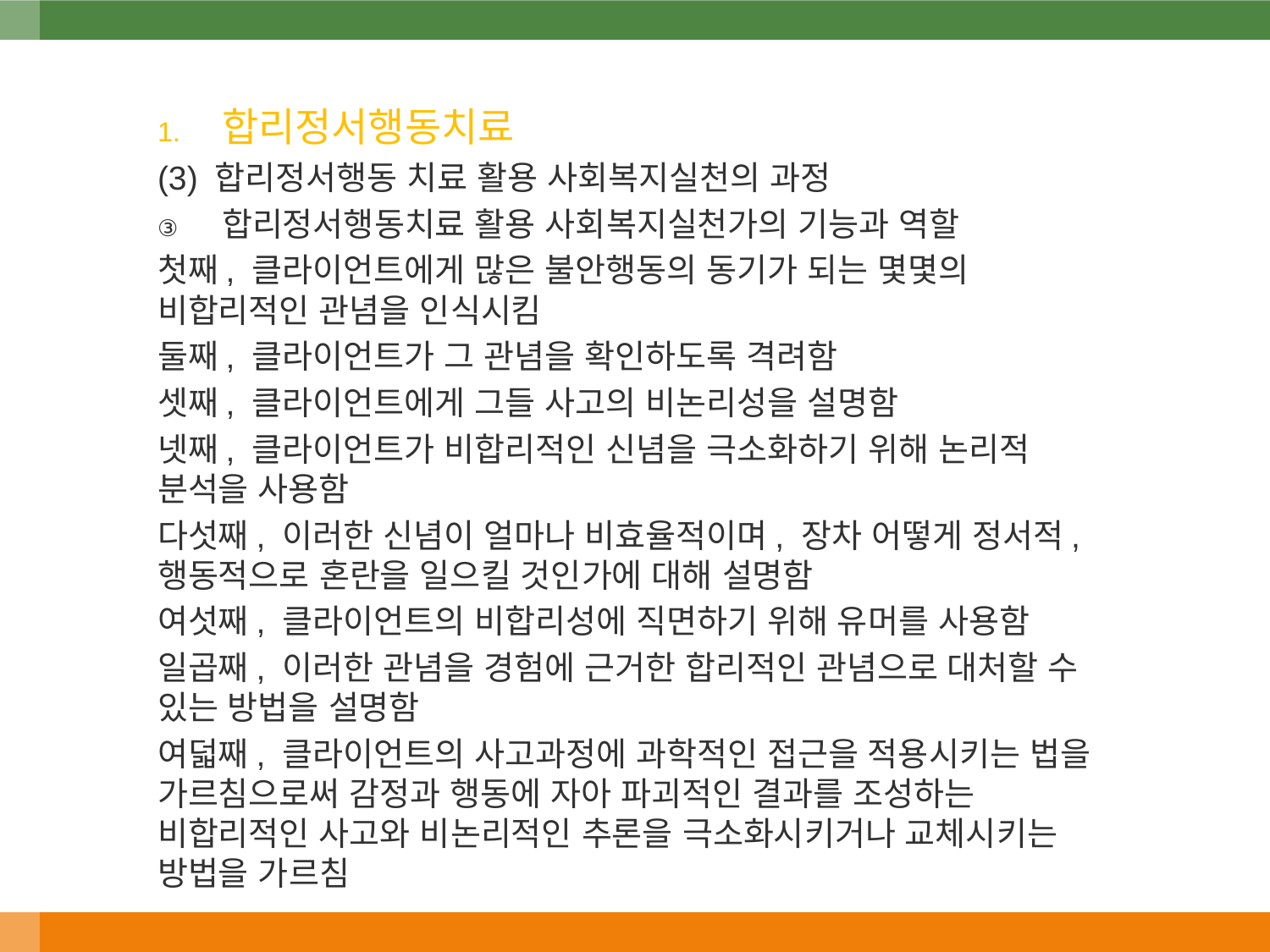

합리정서행동치료
(3) 합리정서행동 치료 활용 사회복지실천의 과정
합리정서행동치료 활용 사회복지실천가의 기능과 역할
첫째, 클라이언트에게 많은 불안행동의 동기가 되는 몇몇의 비합리적인 관념을 인식시킴
둘째, 클라이언트가 그 관념을 확인하도록 격려함
셋째, 클라이언트에게 그들 사고의 비논리성을 설명함
넷째, 클라이언트가 비합리적인 신념을 극소화하기 위해 논리적 분석을 사용함
다섯째, 이러한 신념이 얼마나 비효율적이며, 장차 어떻게 정서적,행동적으로 혼란을 일으킬 것인가에 대해 설명함
여섯째, 클라이언트의 비합리성에 직면하기 위해 유머를 사용함
일곱째, 이러한 관념을 경험에 근거한 합리적인 관념으로 대처할 수 있는 방법을 설명함
여덟째, 클라이언트의 사고과정에 과학적인 접근을 적용시키는 법을 가르침으로써 감정과 행동에 자아 파괴적인 결과를 조성하는 비합리적인 사고와 비논리적인 추론을 극소화시키거나 교체시키는 방법을 가르침